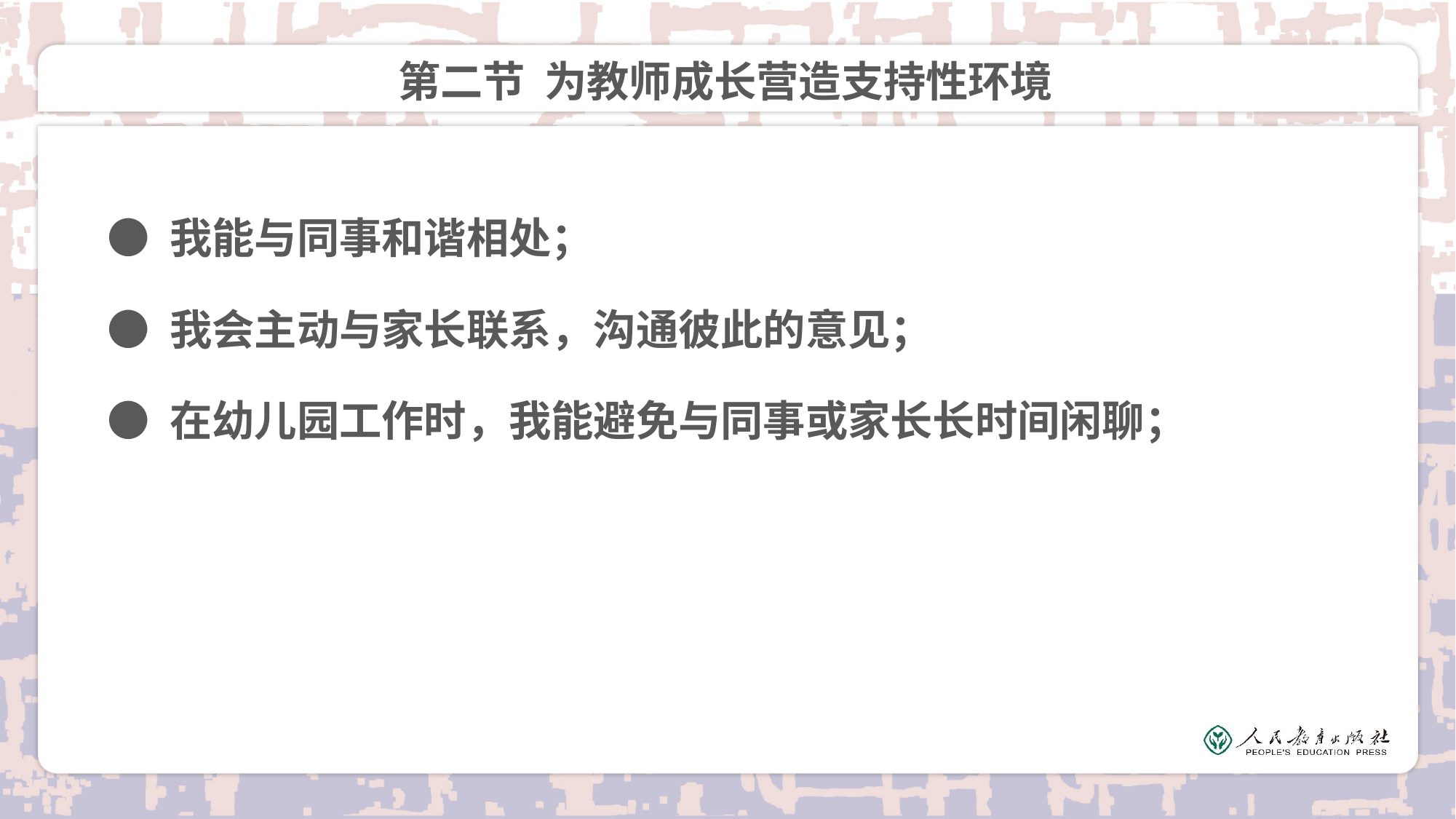

# 第二节  为教师成长营造支持性环境
● 我能与同事和谐相处；
● 我会主动与家长联系，沟通彼此的意见；
● 在幼儿园工作时，我能避免与同事或家长长时间闲聊；